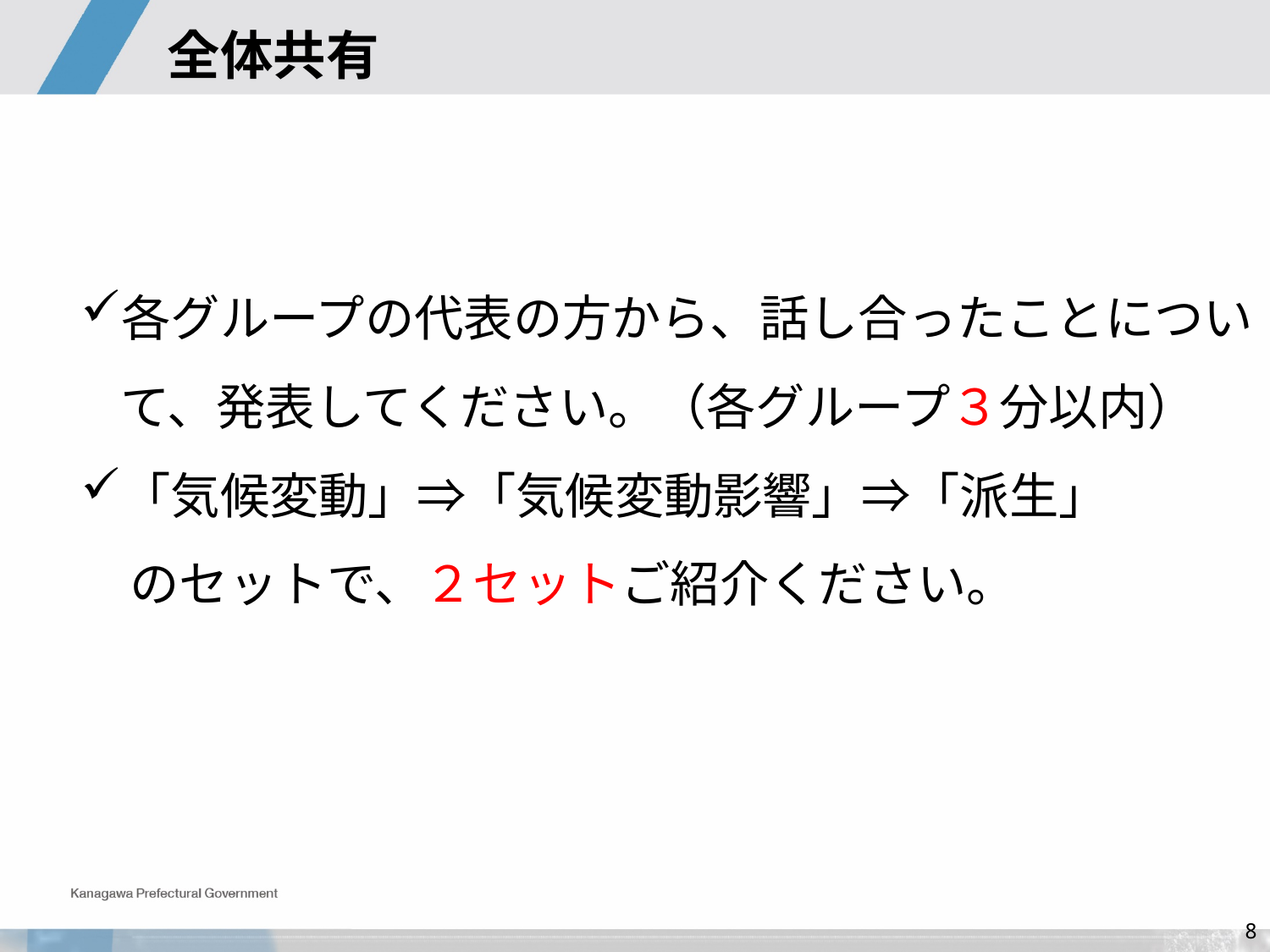

# 全体共有
各グループの代表の方から、話し合ったことについて、発表してください。（各グループ３分以内）
「気候変動」⇒「気候変動影響」⇒「派生」
　のセットで、２セットご紹介ください。
8